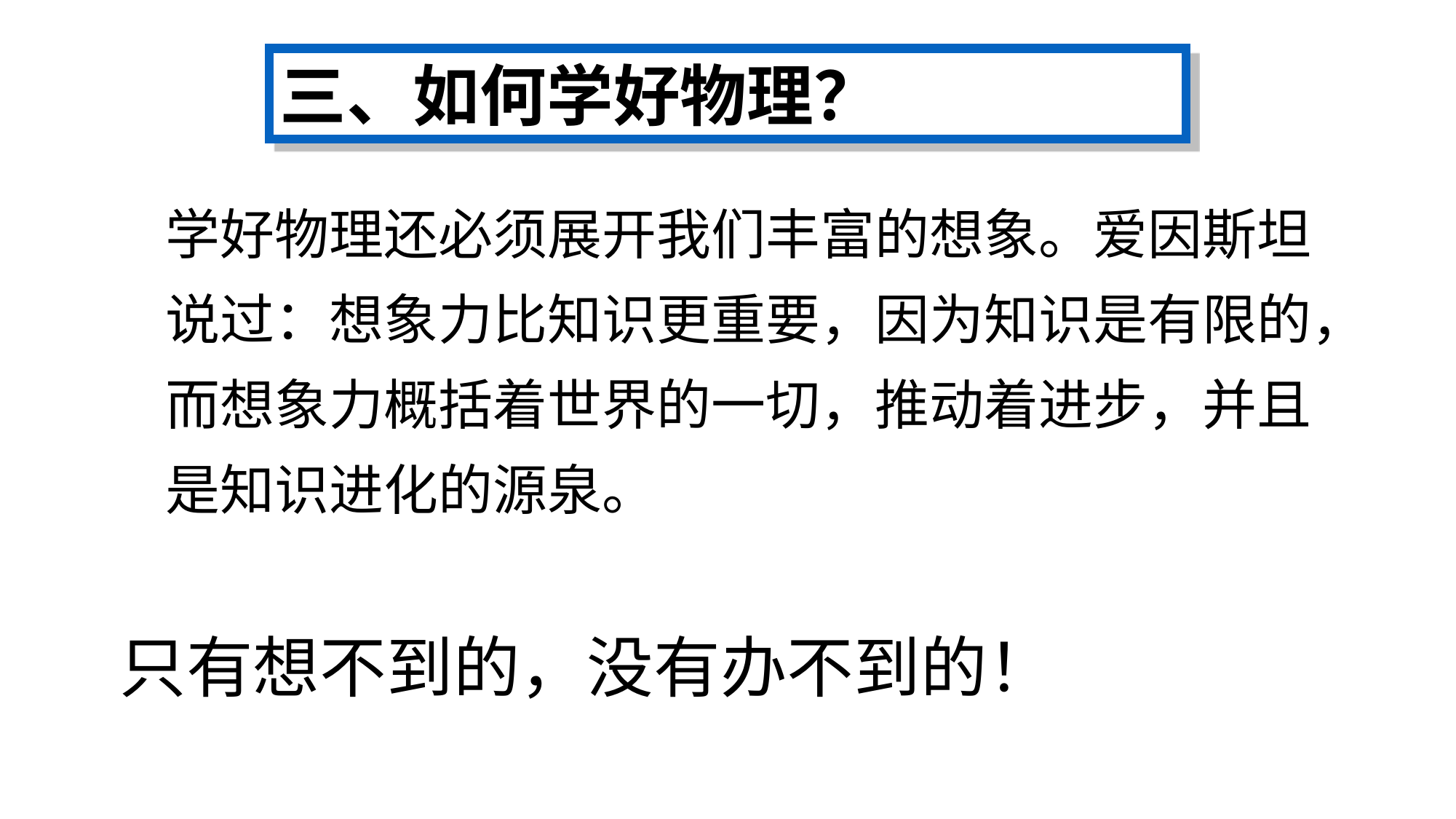

三、如何学好物理？
学好物理还必须展开我们丰富的想象。爱因斯坦说过：想象力比知识更重要，因为知识是有限的，而想象力概括着世界的一切，推动着进步，并且是知识进化的源泉。
只有想不到的，没有办不到的！